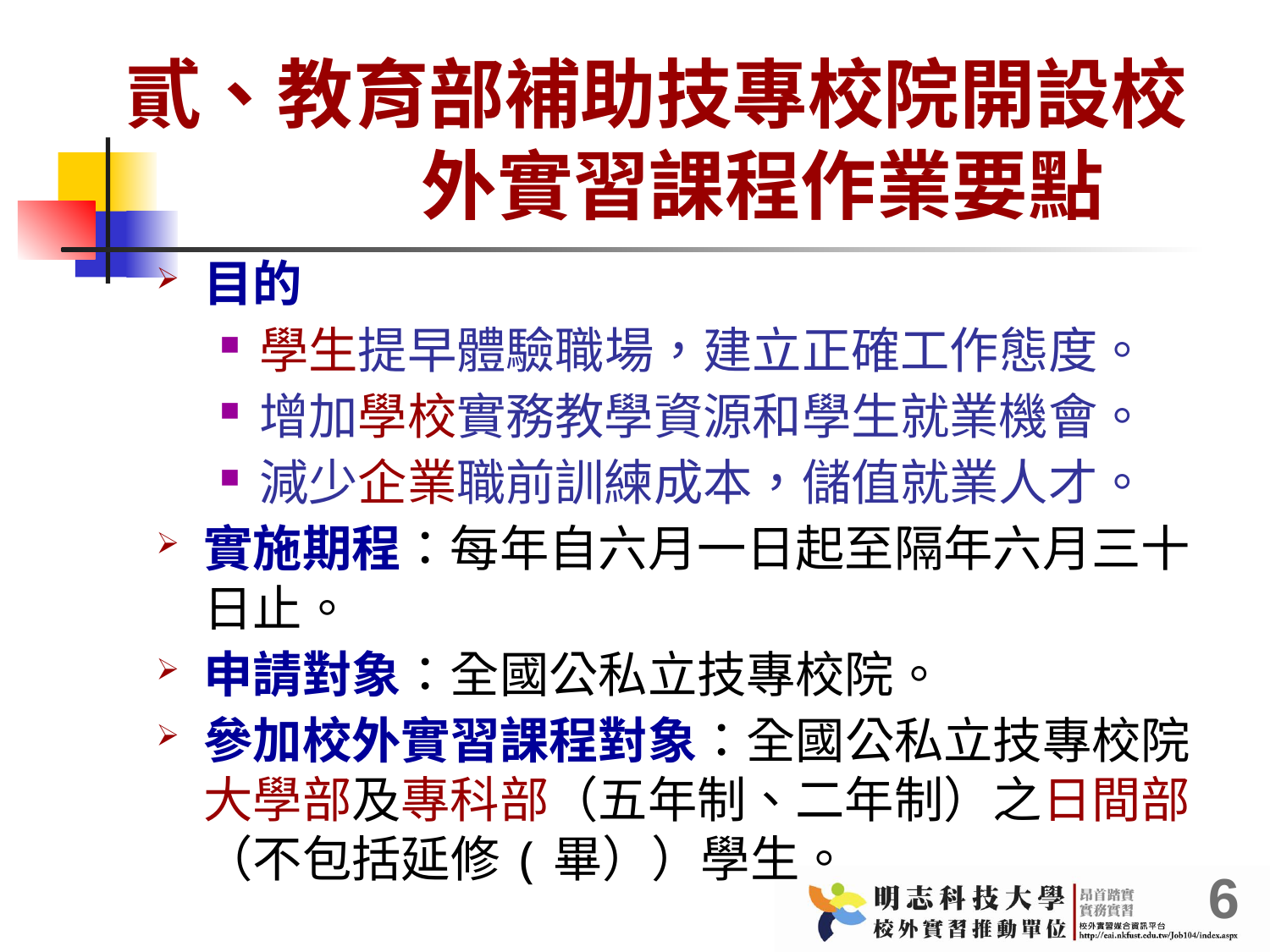

# 貳、教育部補助技專校院開設校    外實習課程作業要點
目的
學生提早體驗職場，建立正確工作態度。
增加學校實務教學資源和學生就業機會。
減少企業職前訓練成本，儲值就業人才。
實施期程：每年自六月一日起至隔年六月三十日止。
申請對象：全國公私立技專校院。
參加校外實習課程對象：全國公私立技專校院大學部及專科部（五年制、二年制）之日間部（不包括延修(畢））學生。

6